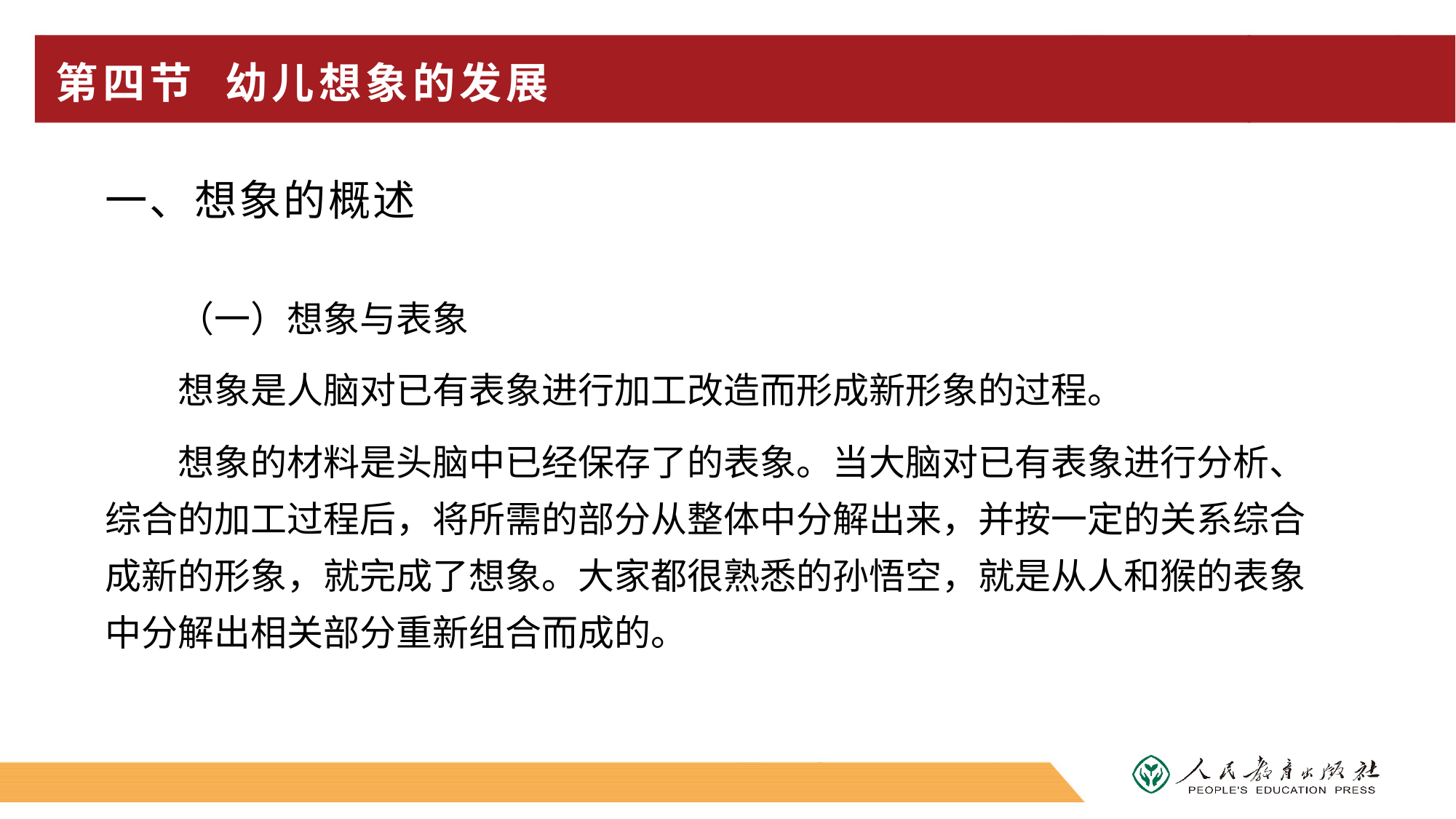

# 第四节  幼儿想象的发展
一、想象的概述
（一）想象与表象
想象是人脑对已有表象进行加工改造而形成新形象的过程。
想象的材料是头脑中已经保存了的表象。当大脑对已有表象进行分析、综合的加工过程后，将所需的部分从整体中分解出来，并按一定的关系综合成新的形象，就完成了想象。大家都很熟悉的孙悟空，就是从人和猴的表象中分解出相关部分重新组合而成的。